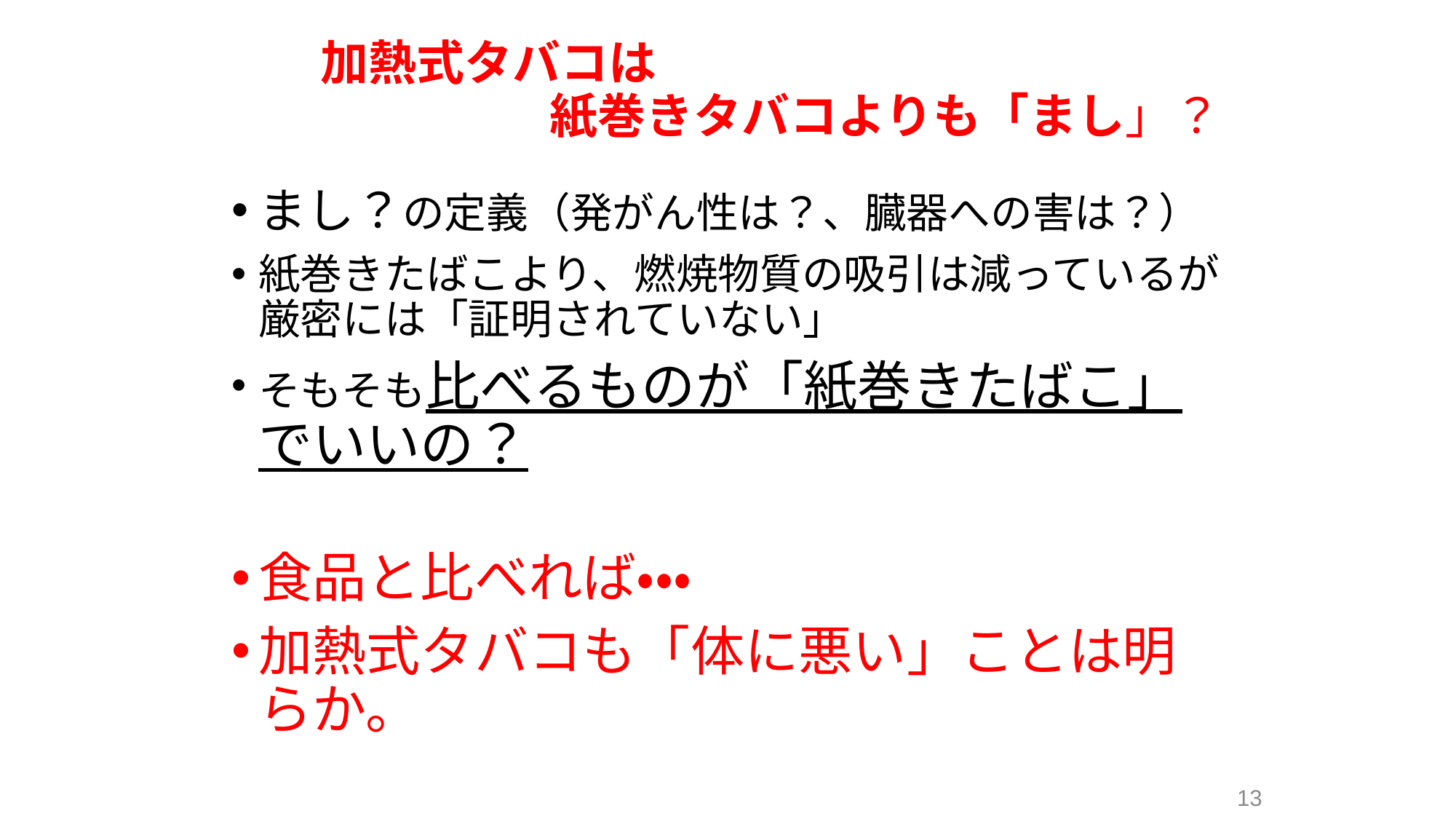

# 加熱式タバコは 　　　　　　　紙巻きタバコよりも「まし」？
まし？の定義（発がん性は？、臓器への害は？）
紙巻きたばこより、燃焼物質の吸引は減っているが厳密には「証明されていない」
そもそも比べるものが「紙巻きたばこ」でいいの？

食品と比べれば・・・
加熱式タバコも「体に悪い」ことは明らか。

13